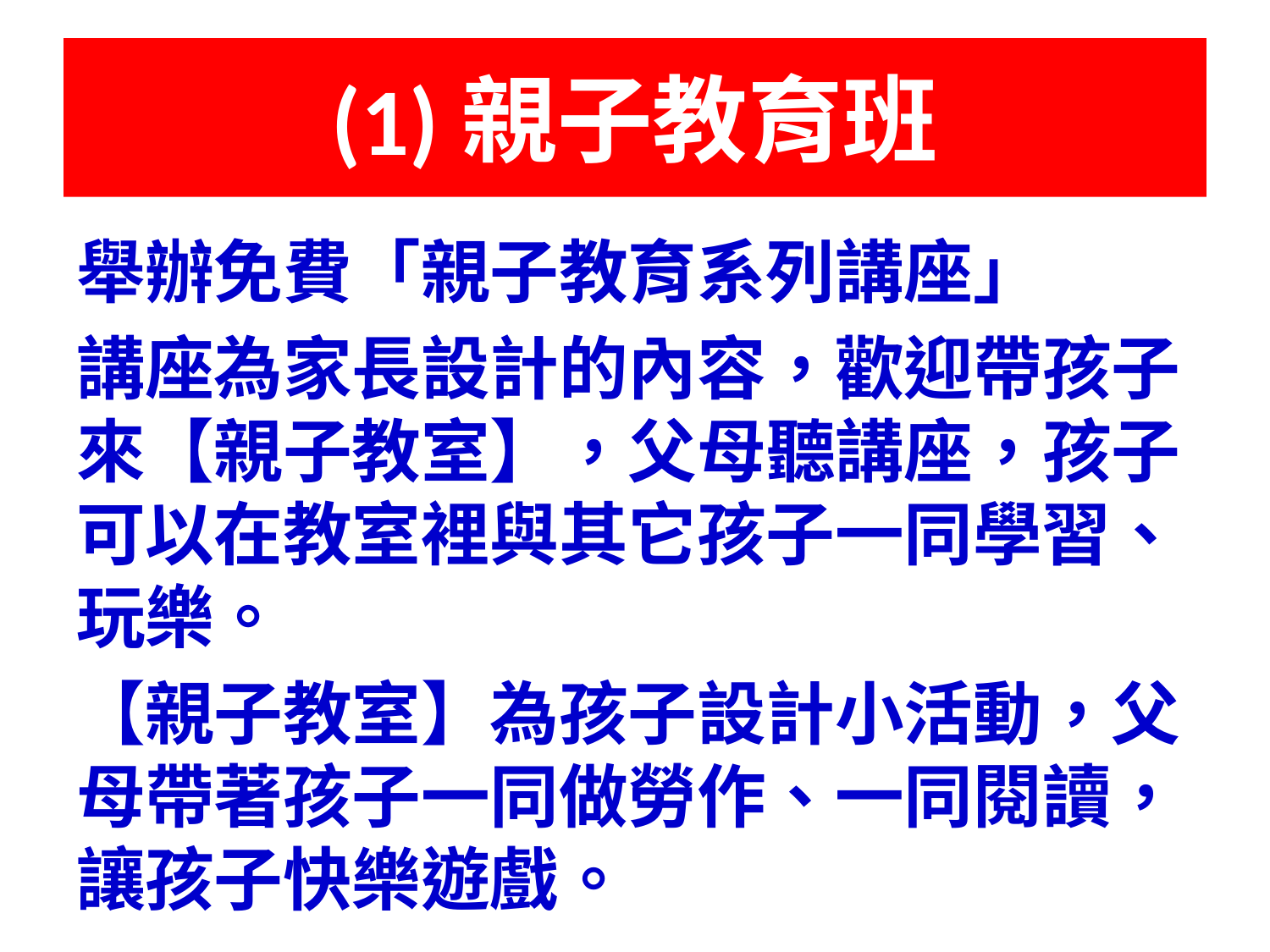

# (1)親子教育班
舉辦免費「親子教育系列講座」
講座為家長設計的內容，歡迎帶孩子來【親子教室】，父母聽講座，孩子可以在教室裡與其它孩子一同學習、玩樂。
【親子教室】為孩子設計小活動，父母帶著孩子一同做勞作、一同閱讀，讓孩子快樂遊戲。